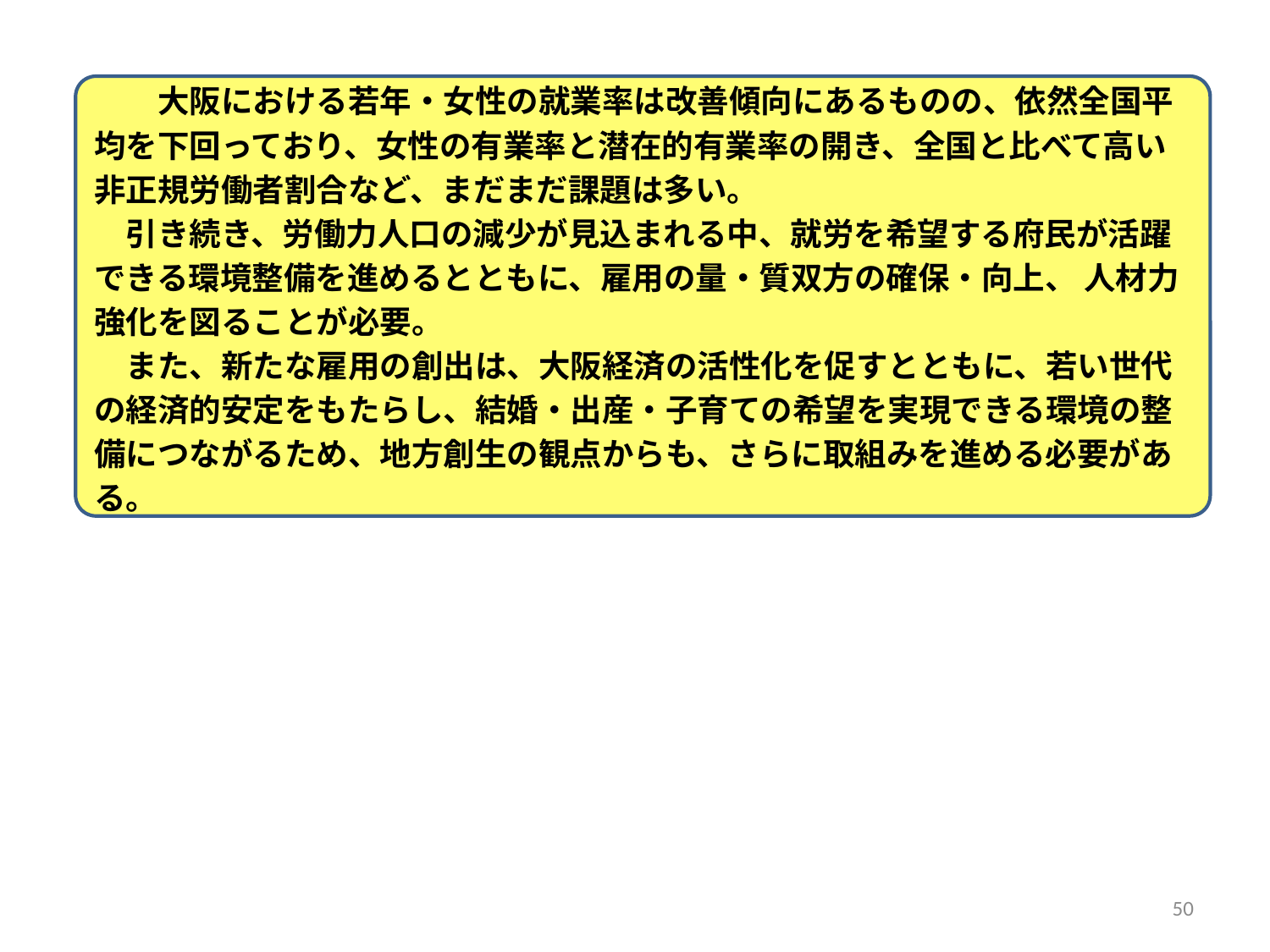

大阪における若年・女性の就業率は改善傾向にあるものの、依然全国平均を下回っており、女性の有業率と潜在的有業率の開き、全国と比べて高い非正規労働者割合など、まだまだ課題は多い。
　引き続き、労働力人口の減少が見込まれる中、就労を希望する府民が活躍できる環境整備を進めるとともに、雇用の量・質双方の確保・向上、 人材力強化を図ることが必要。
　また、新たな雇用の創出は、大阪経済の活性化を促すとともに、若い世代の経済的安定をもたらし、結婚・出産・子育ての希望を実現できる環境の整備につながるため、地方創生の観点からも、さらに取組みを進める必要がある。
50